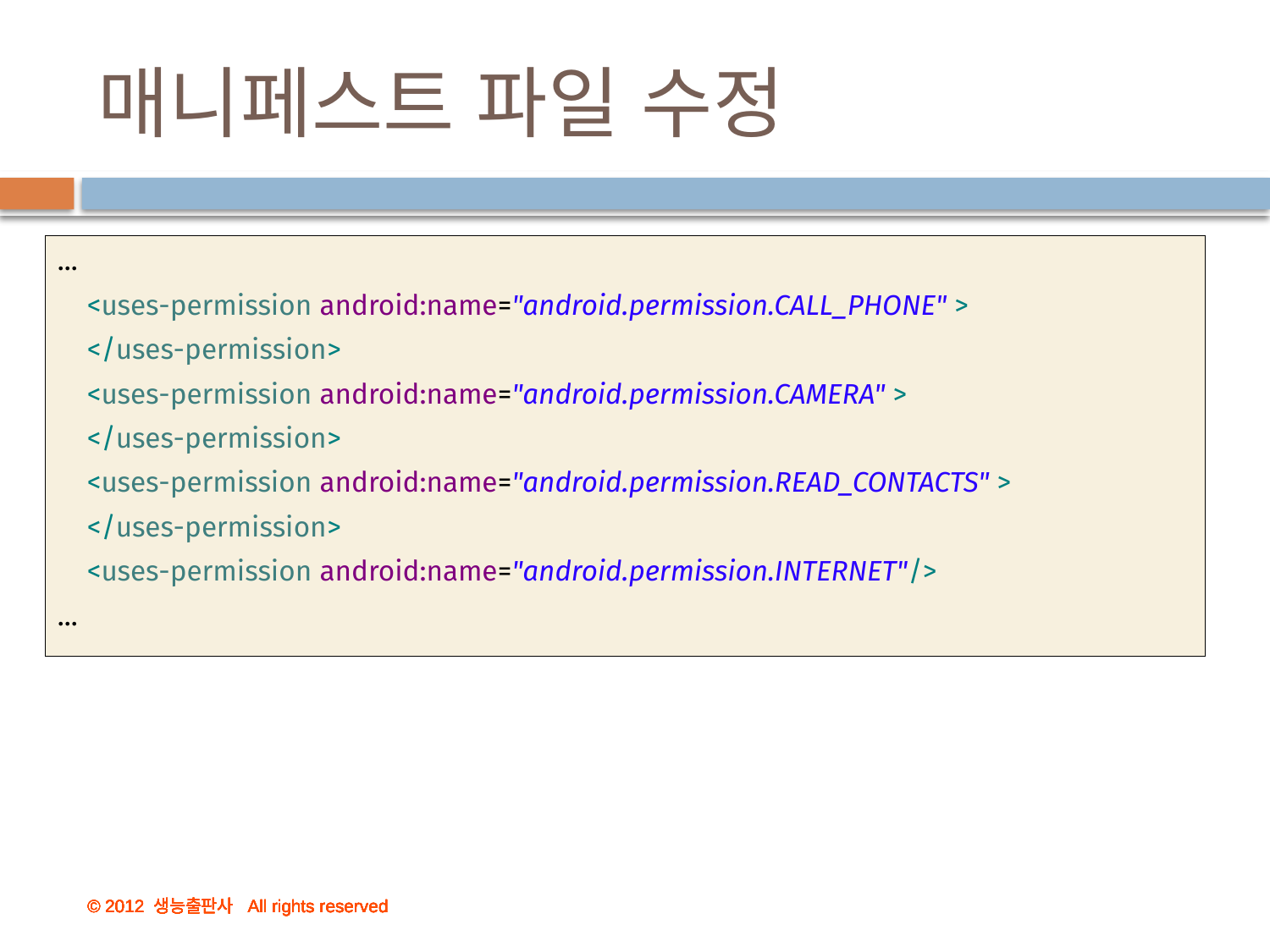

# 매니페스트 파일 수정
...
    <uses-permission android:name="android.permission.CALL_PHONE" >
    </uses-permission>
    <uses-permission android:name="android.permission.CAMERA" >
    </uses-permission>
    <uses-permission android:name="android.permission.READ_CONTACTS" >
    </uses-permission>
    <uses-permission android:name="android.permission.INTERNET"/>
...